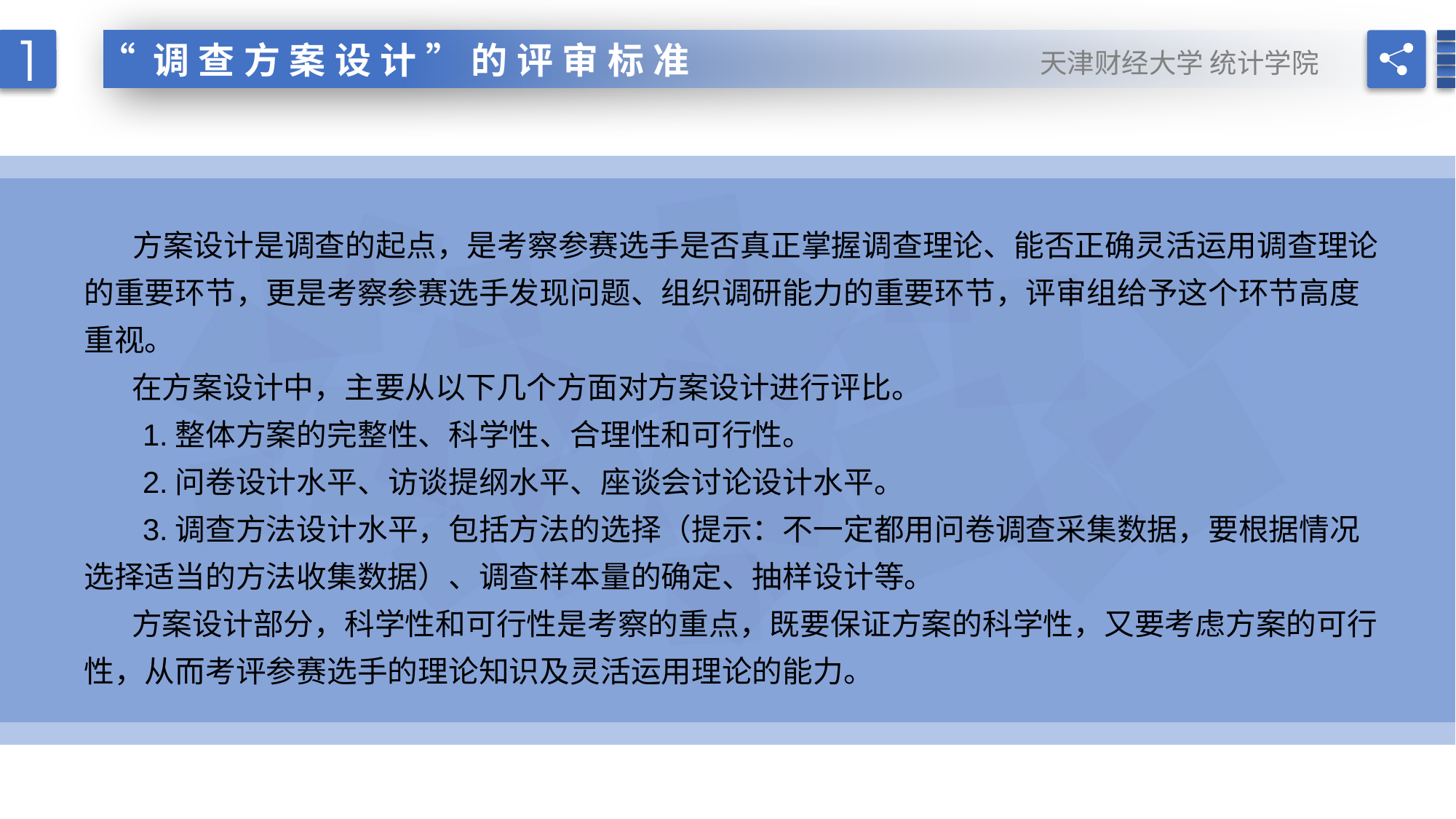

1

天津财经大学 统计学院

“调查方案设计”的评审标准

      方案设计是调查的起点，是考察参赛选手是否真正掌握调查理论、能否正确灵活运用调查理论的重要环节，更是考察参赛选手发现问题、组织调研能力的重要环节，评审组给予这个环节高度重视。
      在方案设计中，主要从以下几个方面对方案设计进行评比。
       1.整体方案的完整性、科学性、合理性和可行性。
       2.问卷设计水平、访谈提纲水平、座谈会讨论设计水平。
       3.调查方法设计水平，包括方法的选择（提示：不一定都用问卷调查采集数据，要根据情况选择适当的方法收集数据）、调查样本量的确定、抽样设计等。
      方案设计部分，科学性和可行性是考察的重点，既要保证方案的科学性，又要考虑方案的可行性，从而考评参赛选手的理论知识及灵活运用理论的能力。